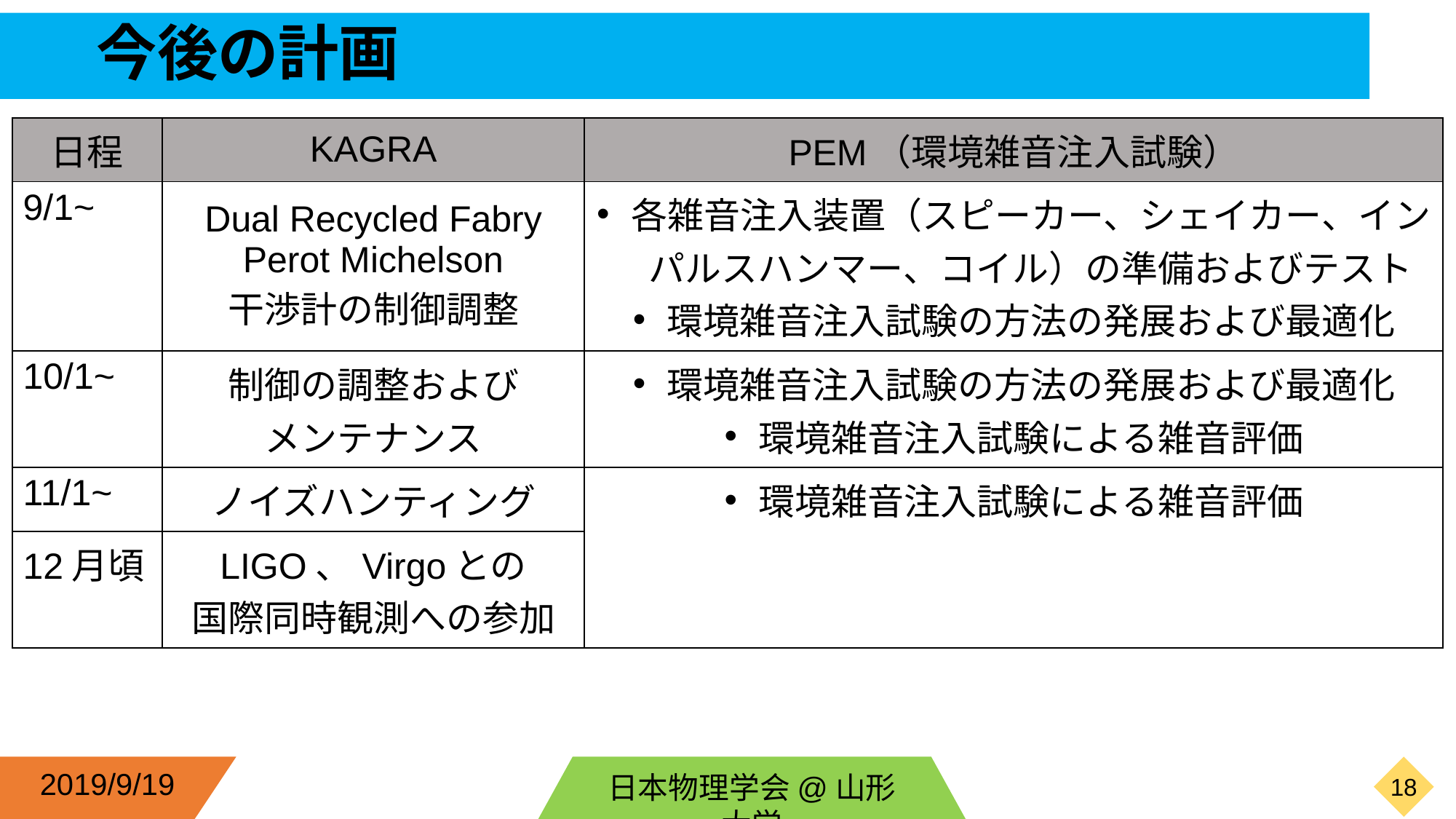

# 今後の計画
| 日程 | KAGRA | PEM（環境雑音注入試験） |
| --- | --- | --- |
| 9/1~ | Dual Recycled Fabry Perot Michelson 干渉計の制御調整 | 各雑音注入装置（スピーカー、シェイカー、インパルスハンマー、コイル）の準備およびテスト 環境雑音注入試験の方法の発展および最適化 |
| 10/1~ | 制御の調整および メンテナンス | 環境雑音注入試験の方法の発展および最適化 環境雑音注入試験による雑音評価 |
| 11/1~ | ノイズハンティング | 環境雑音注入試験による雑音評価 |
| 12月頃 | LIGO、Virgoとの 国際同時観測への参加 |  |
2019/9/19
日本物理学会@山形大学
18